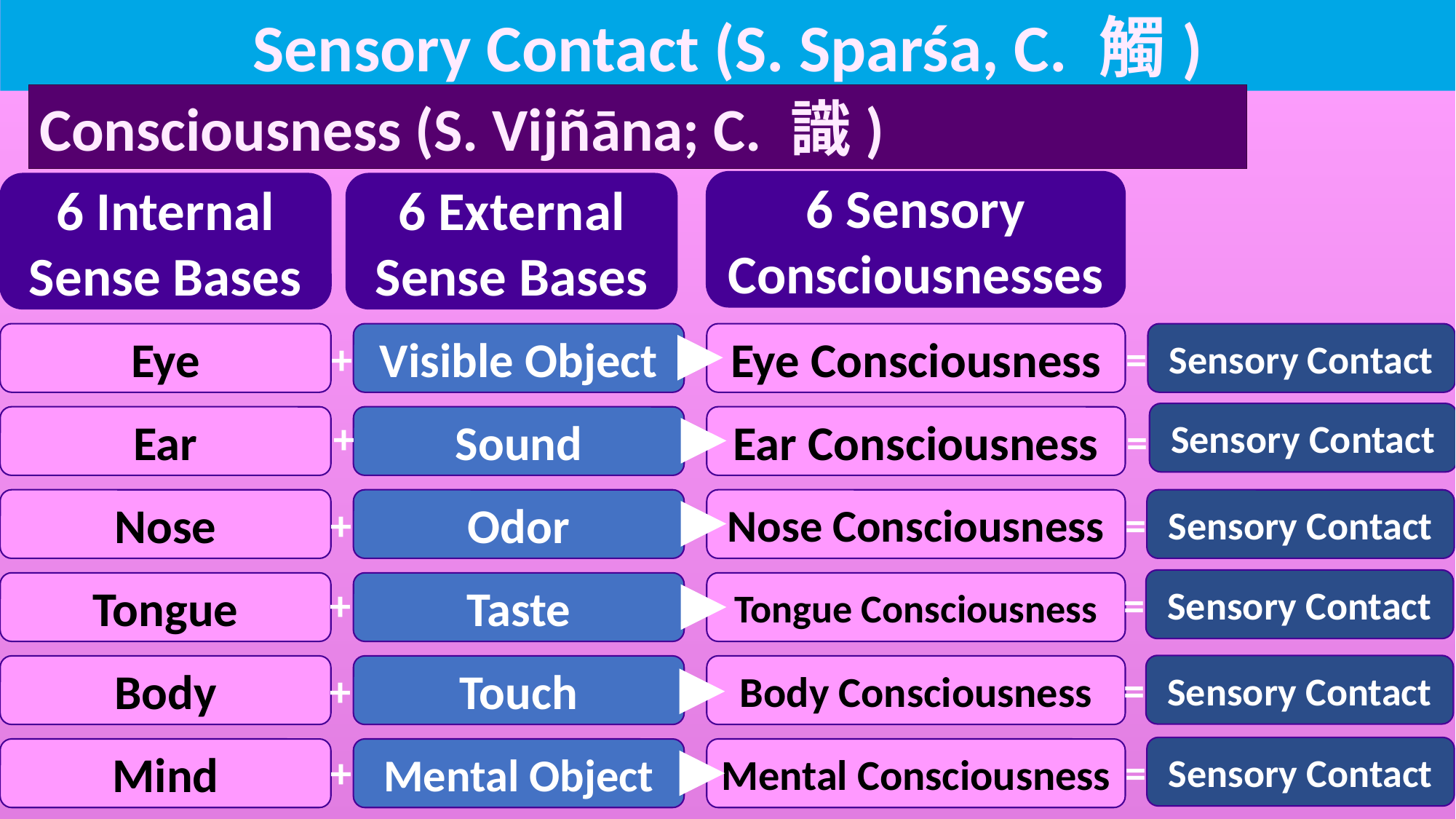

Sensory Contact (S. Sparśa, C. 觸)
Consciousness (S. Vijñāna; C. 識)
6 Sensory Consciousnesses
6 Internal Sense Bases
6 External Sense Bases
Eye
Visible Object
Eye Consciousness
Sensory Contact
=
+
Sensory Contact
+
Ear
Sound
Ear Consciousness
=
Nose
Odor
Nose Consciousness
Sensory Contact
=
+
Sensory Contact
=
Tongue
Taste
Tongue Consciousness
+
Sensory Contact
Body
Touch
Body Consciousness
=
+
Sensory Contact
Mind
Mental Object
Mental Consciousness
=
+